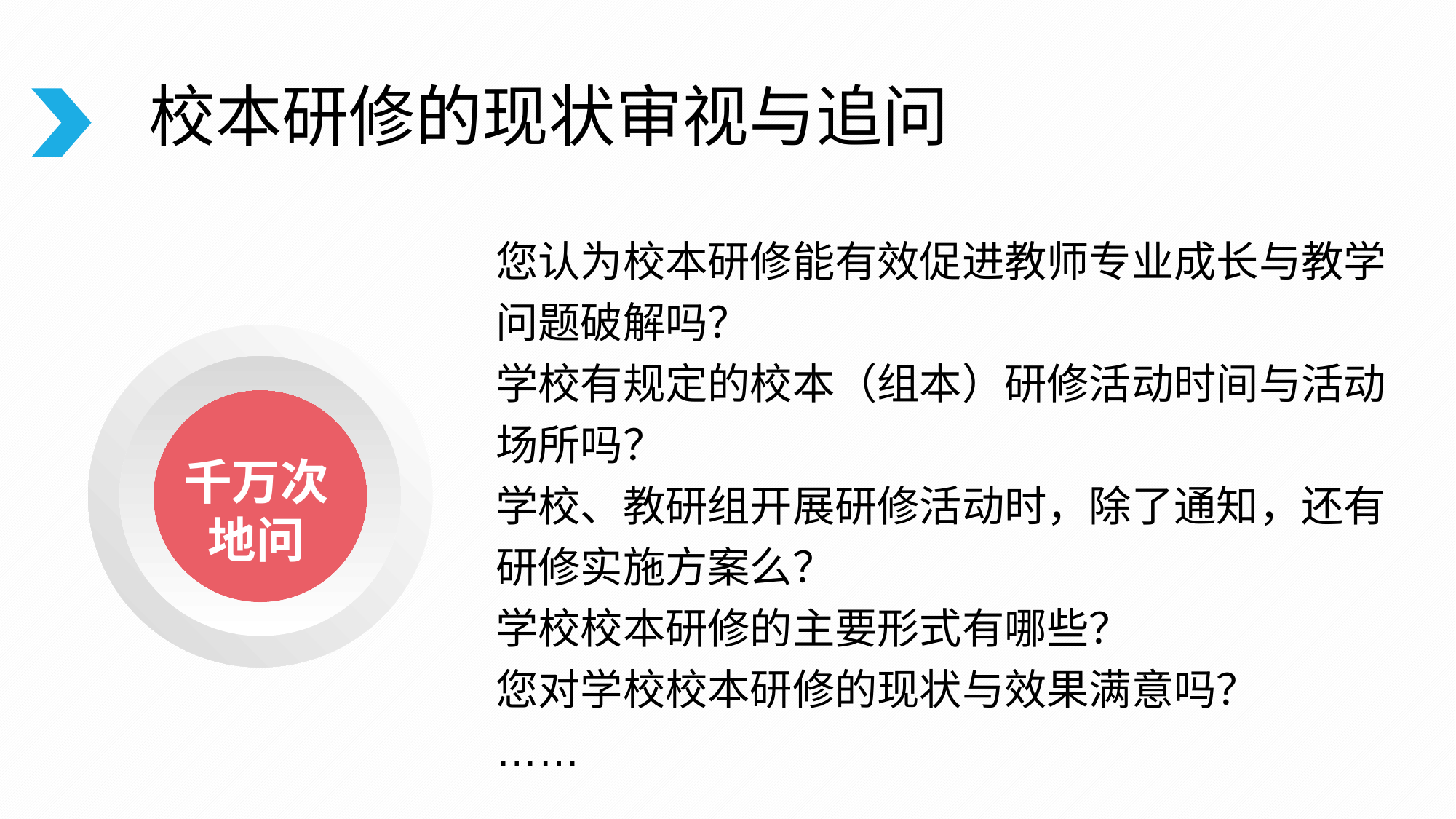

校本研修的现状审视与追问
您认为校本研修能有效促进教师专业成长与教学问题破解吗？
学校有规定的校本（组本）研修活动时间与活动场所吗？
学校、教研组开展研修活动时，除了通知，还有研修实施方案么？
学校校本研修的主要形式有哪些？
您对学校校本研修的现状与效果满意吗？
……

千万次地问